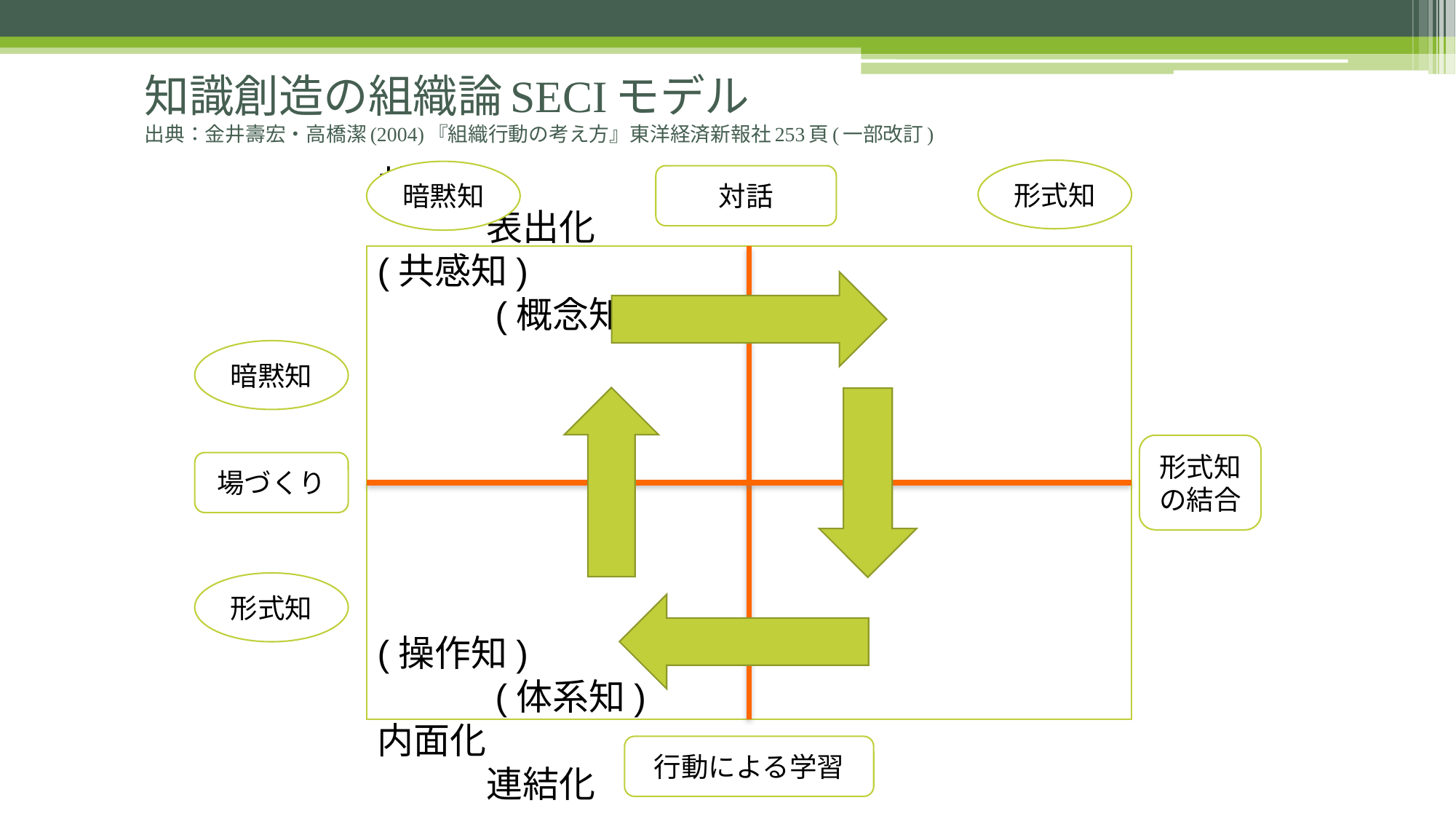

# 知識創造の組織論SECIモデル 出典：金井壽宏・高橋潔(2004)『組織行動の考え方』東洋経済新報社253頁(一部改訂)
形式知
暗黙知
対話

共同化　　　　　　　　　　　　　　　　　　　　表出化
(共感知)　　　　　　　　　　　　　　　　　　　(概念知)

(操作知)　　　　　　　　　　　　　　　　　　　(体系知)
内面化　　　　　　　　　　　　　　　　　　　　連結化

暗黙知

形式知
の結合
場づくり
形式知

行動による学習